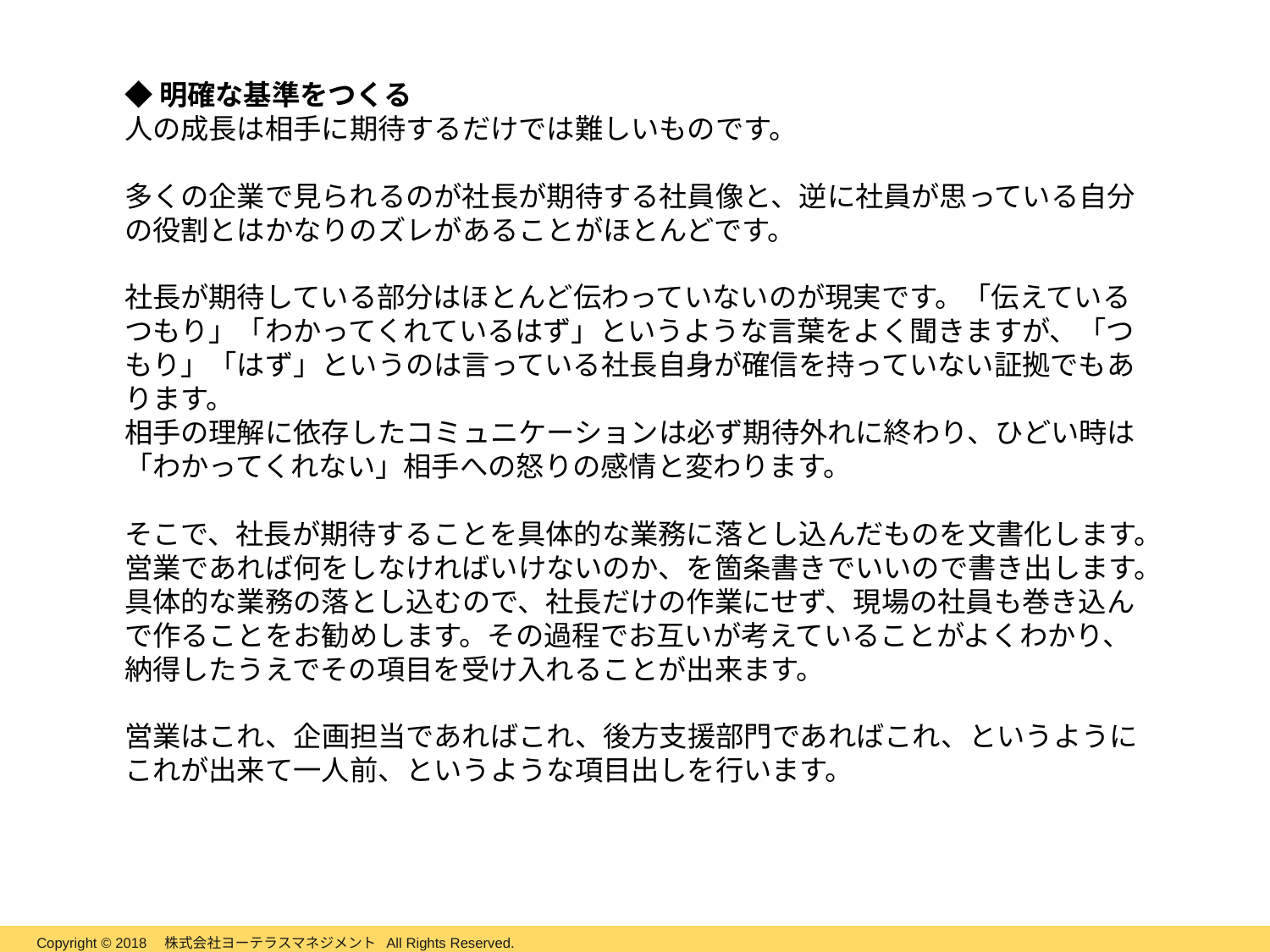

◆明確な基準をつくる
人の成長は相手に期待するだけでは難しいものです。

多くの企業で見られるのが社長が期待する社員像と、逆に社員が思っている自分の役割とはかなりのズレがあることがほとんどです。

社長が期待している部分はほとんど伝わっていないのが現実です。「伝えているつもり」「わかってくれているはず」というような言葉をよく聞きますが、「つもり」「はず」というのは言っている社長自身が確信を持っていない証拠でもあります。
相手の理解に依存したコミュニケーションは必ず期待外れに終わり、ひどい時は「わかってくれない」相手への怒りの感情と変わります。

そこで、社長が期待することを具体的な業務に落とし込んだものを文書化します。
営業であれば何をしなければいけないのか、を箇条書きでいいので書き出します。
具体的な業務の落とし込むので、社長だけの作業にせず、現場の社員も巻き込んで作ることをお勧めします。その過程でお互いが考えていることがよくわかり、納得したうえでその項目を受け入れることが出来ます。

営業はこれ、企画担当であればこれ、後方支援部門であればこれ、というようにこれが出来て一人前、というような項目出しを行います。